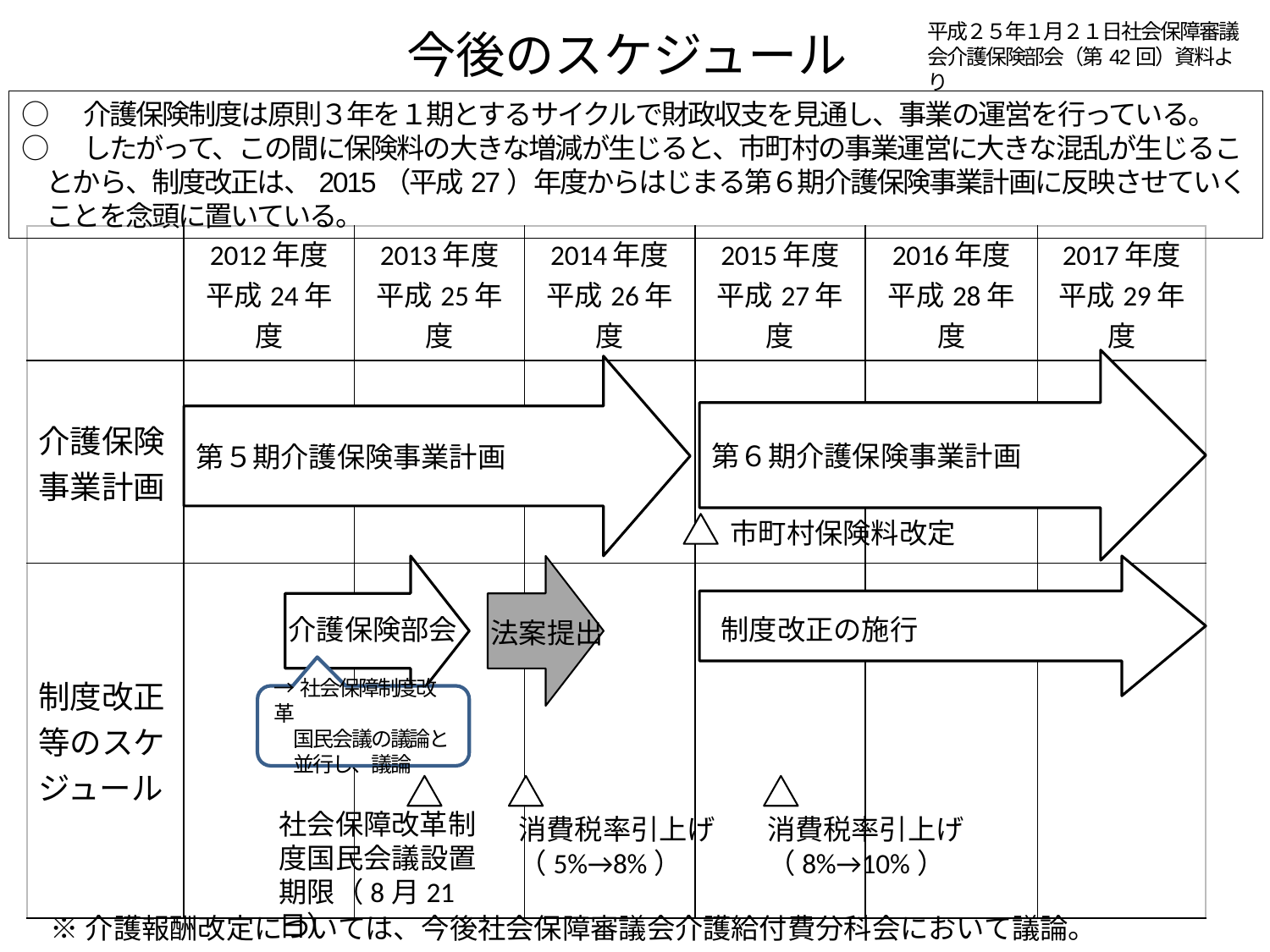

平成２５年１月２１日社会保障審議会介護保険部会（第42回）資料より
今後のスケジュール
○　介護保険制度は原則３年を１期とするサイクルで財政収支を見通し、事業の運営を行っている。
○　したがって、この間に保険料の大きな増減が生じると、市町村の事業運営に大きな混乱が生じることから、制度改正は、2015（平成27）年度からはじまる第６期介護保険事業計画に反映させていくことを念頭に置いている。
|  | 2012年度 平成24年度 | 2013年度 平成25年度 | 2014年度 平成26年度 | 2015年度 平成27年度 | 2016年度 平成28年度 | 2017年度 平成29年度 |
| --- | --- | --- | --- | --- | --- | --- |
| 介護保険 事業計画 |  |  |  |  |  |  |
| 制度改正等のスケジュール |  |  |  |  |  |  |
第６期介護保険事業計画
第５期介護保険事業計画
市町村保険料改定

介護保険部会
制度改正の施行
法案提出
→社会保障制度改革
　国民会議の議論と
　並行し、議論

社会保障改革制度国民会議設置期限（8月21日）
消費税率引上げ（5%→8%）
消費税率引上げ（8%→10%）
※介護報酬改定については、今後社会保障審議会介護給付費分科会において議論。